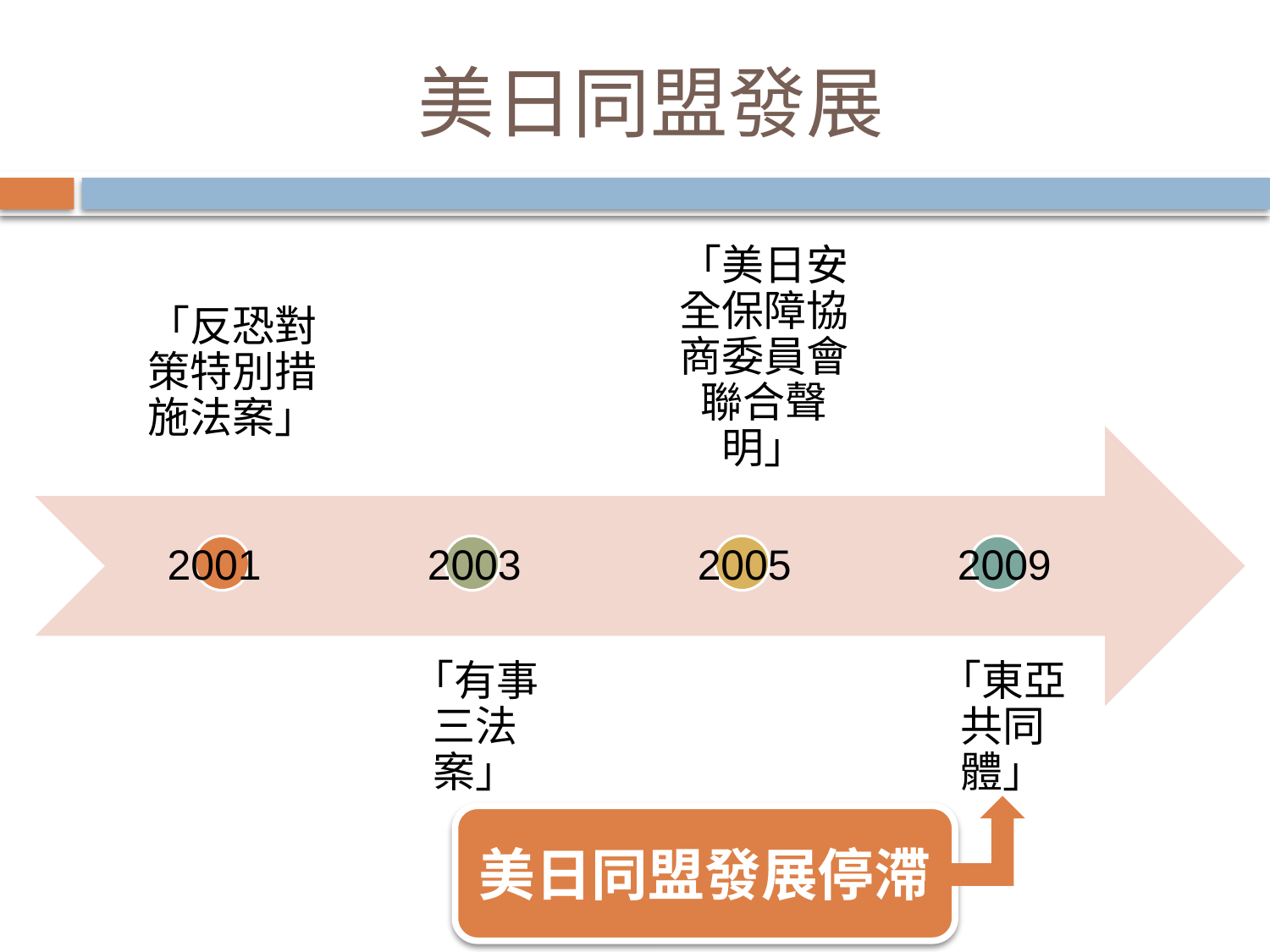

# 美日同盟發展
「反恐對策特別措施法案」
「有事三法案」
「美日安全保障協商委員會聯合聲明」
「東亞共同體」

2005
2001
2003
2009

美日同盟發展停滯